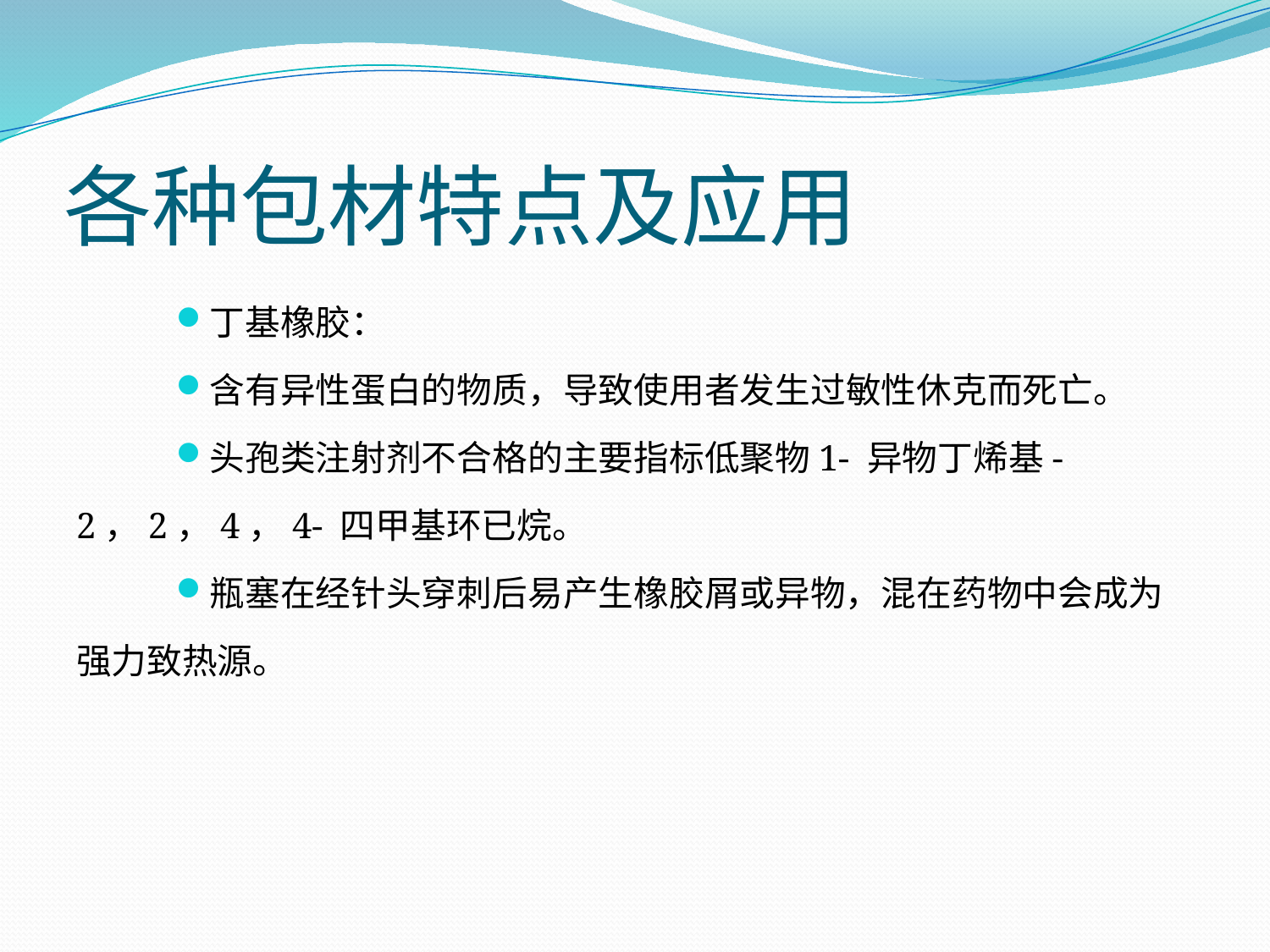

各种包材特点及应用
丁基橡胶：
含有异性蛋白的物质，导致使用者发生过敏性休克而死亡。
头孢类注射剂不合格的主要指标低聚物1- 异物丁烯基-2，2，4，4- 四甲基环已烷。
瓶塞在经针头穿刺后易产生橡胶屑或异物，混在药物中会成为强力致热源。